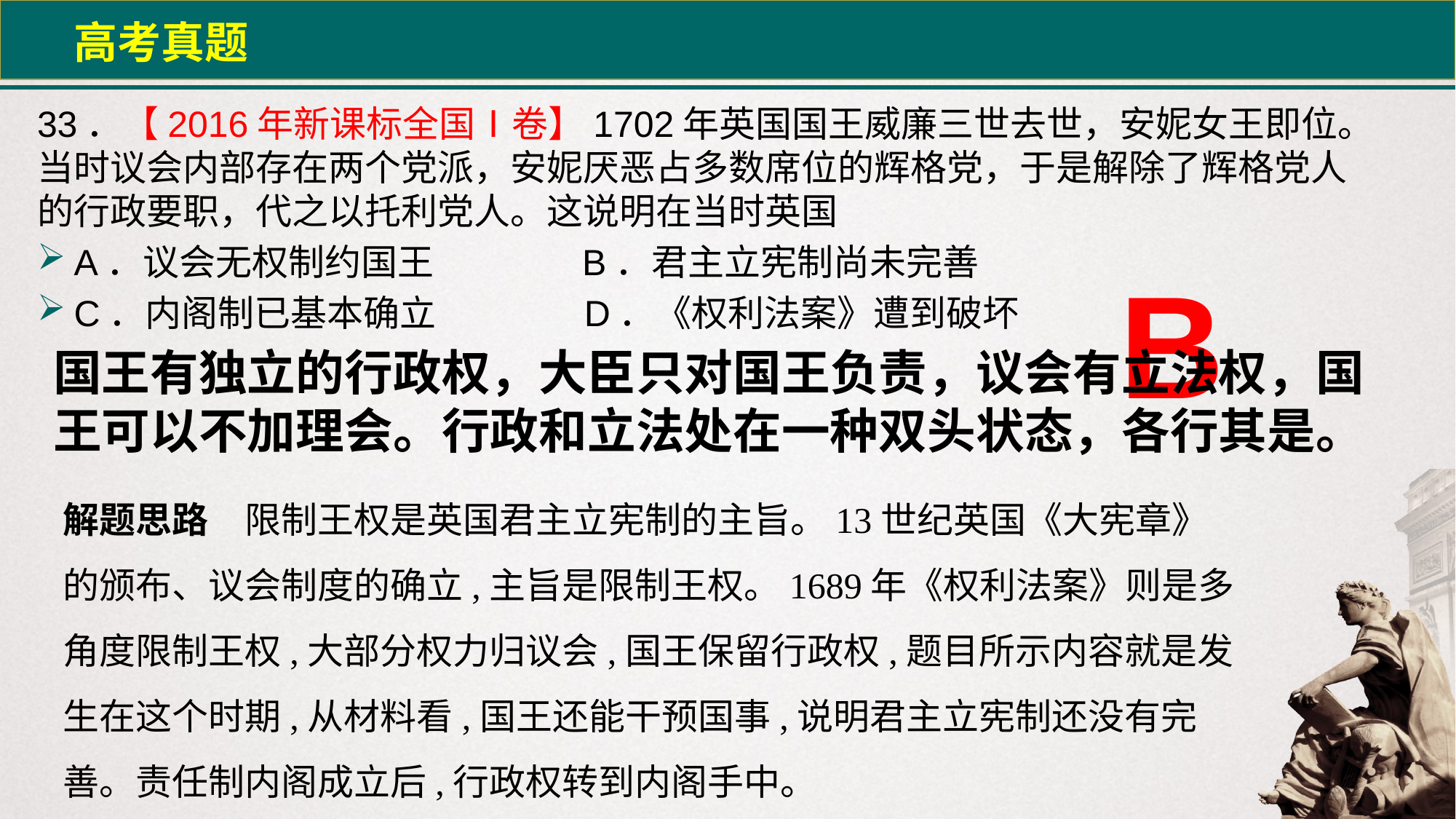

# 高考真题
33．【2016年新课标全国Ⅰ卷】1702年英国国王威廉三世去世，安妮女王即位。当时议会内部存在两个党派，安妮厌恶占多数席位的辉格党，于是解除了辉格党人的行政要职，代之以托利党人。这说明在当时英国
A．议会无权制约国王                 B．君主立宪制尚未完善
C．内阁制已基本确立                 D．《权利法案》遭到破坏

B
国王有独立的行政权，大臣只对国王负责，议会有立法权，国王可以不加理会。行政和立法处在一种双头状态，各行其是。
解题思路　限制王权是英国君主立宪制的主旨。13世纪英国《大宪章》的颁布、议会制度的确立,主旨是限制王权。1689年《权利法案》则是多角度限制王权,大部分权力归议会,国王保留行政权,题目所示内容就是发生在这个时期,从材料看,国王还能干预国事,说明君主立宪制还没有完善。责任制内阁成立后,行政权转到内阁手中。